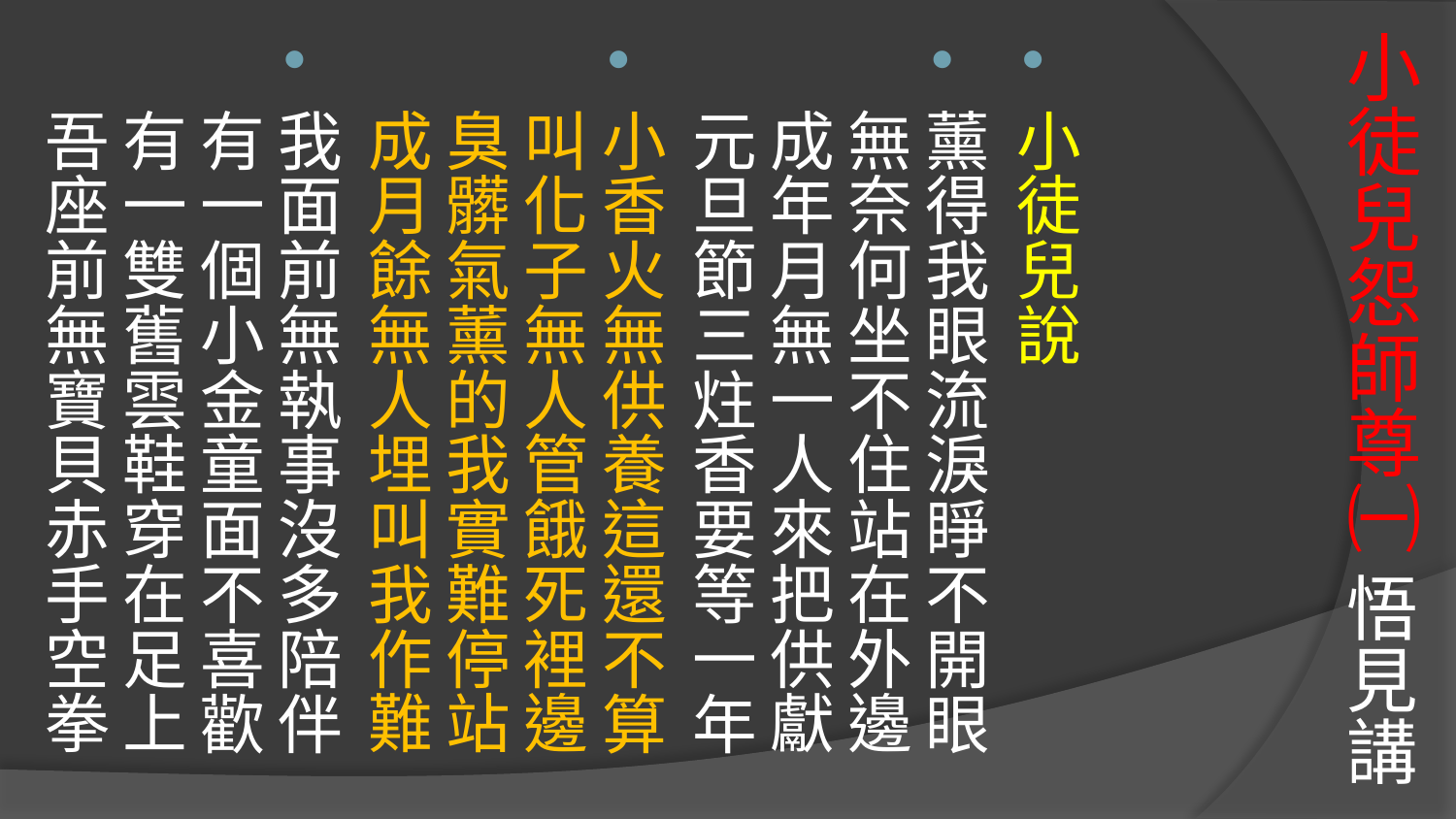

# 小徒兒怨師尊㈠ 悟見講
小徒兒說
薰得我眼流淚睜不開眼
無奈何坐不住站在外邊
成年月無一人來把供獻
元旦節三炷香要等一年
小香火無供養這還不算
叫化子無人管餓死裡邊
臭髒氣薰的我實難停站
成月餘無人埋叫我作難
我面前無執事沒多陪伴
有一個小金童面不喜歡
有一雙舊雲鞋穿在足上
吾座前無寶貝赤手空拳